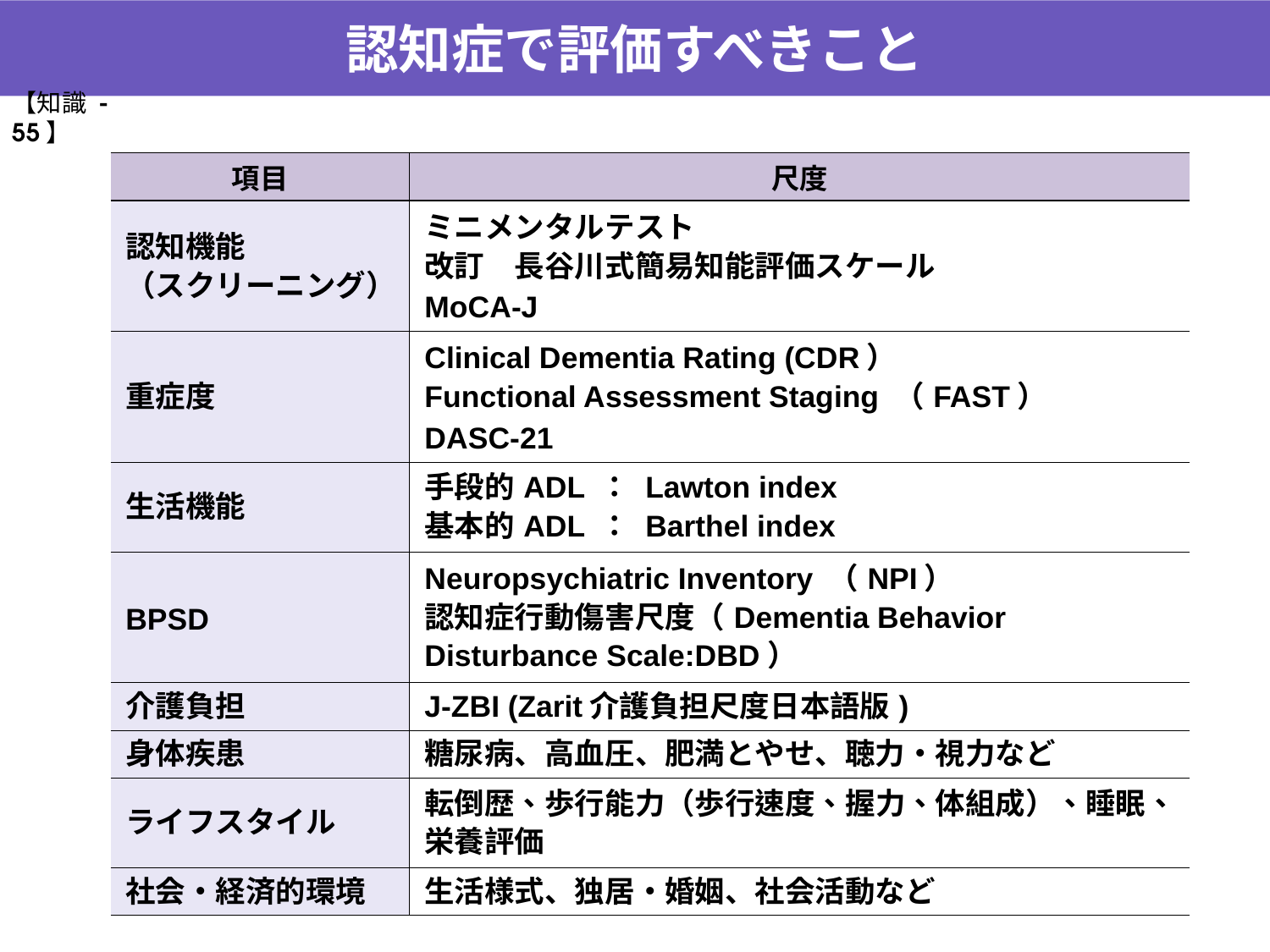

認知症で評価すべきこと
【知識 -55】
| 項目 | 尺度 |
| --- | --- |
| 認知機能 （スクリーニング） | ミニメンタルテスト 改訂　長谷川式簡易知能評価スケール MoCA-J |
| 重症度 | Clinical Dementia Rating (CDR） Functional Assessment Staging （FAST） DASC-21 |
| 生活機能 | 手段的ADL ： Lawton index 基本的ADL ： Barthel index |
| BPSD | Neuropsychiatric Inventory （NPI） 認知症行動傷害尺度（Dementia Behavior Disturbance Scale:DBD） |
| 介護負担 | J-ZBI (Zarit介護負担尺度日本語版) |
| 身体疾患 | 糖尿病、高血圧、肥満とやせ、聴力・視力など |
| ライフスタイル | 転倒歴、歩行能力（歩行速度、握力、体組成）、睡眠、 栄養評価 |
| 社会・経済的環境 | 生活様式、独居・婚姻、社会活動など |